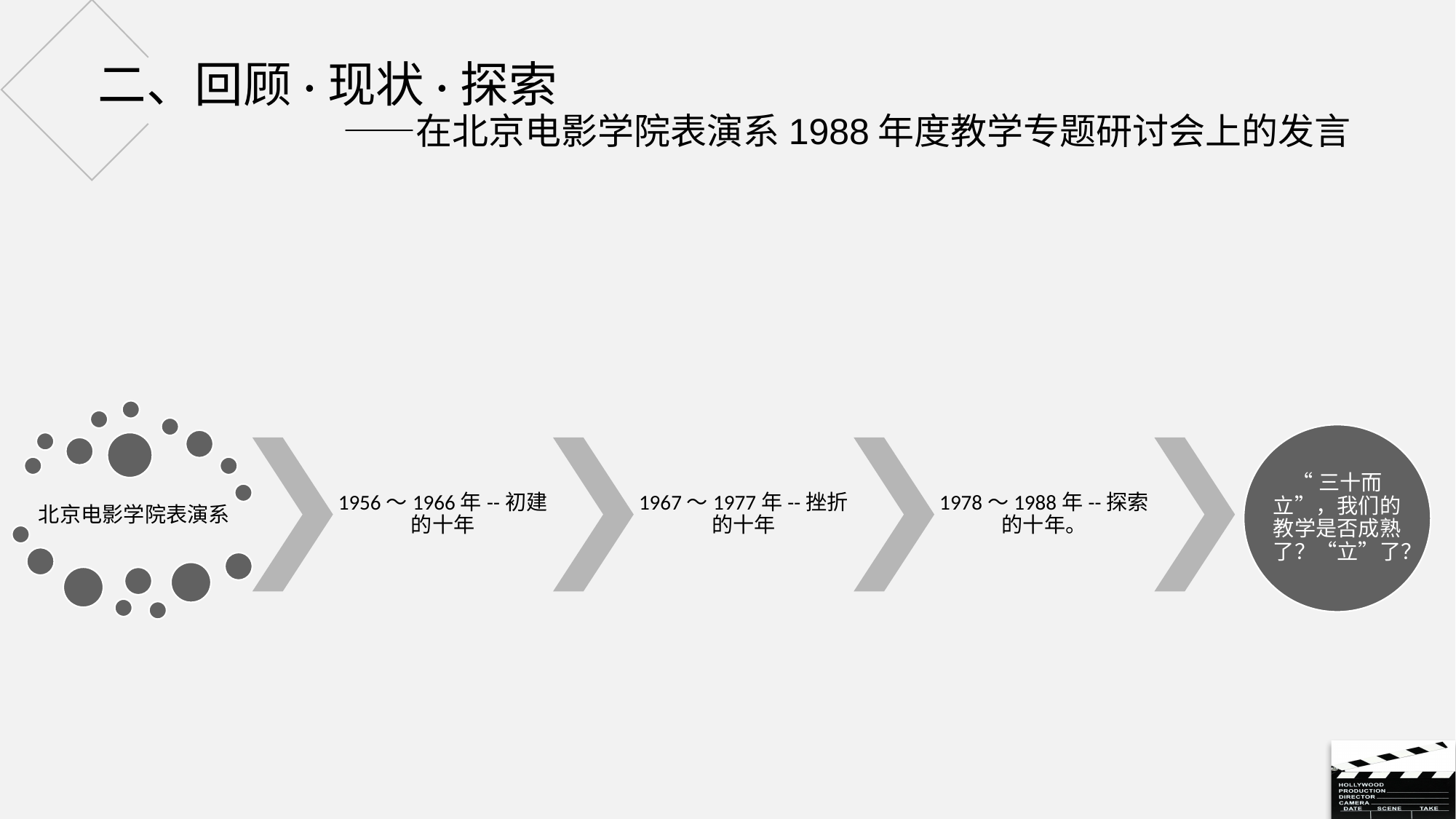

# 二、回顾·现状·探索 ——在北京电影学院表演系1988年度教学专题研讨会上的发言
北京电影学院表演系
1956～1966年--初建的十年
1967～1977年--挫折的十年
1978～1988年--探索的十年。
“三十而立”，我们的教学是否成熟了？“立”了？